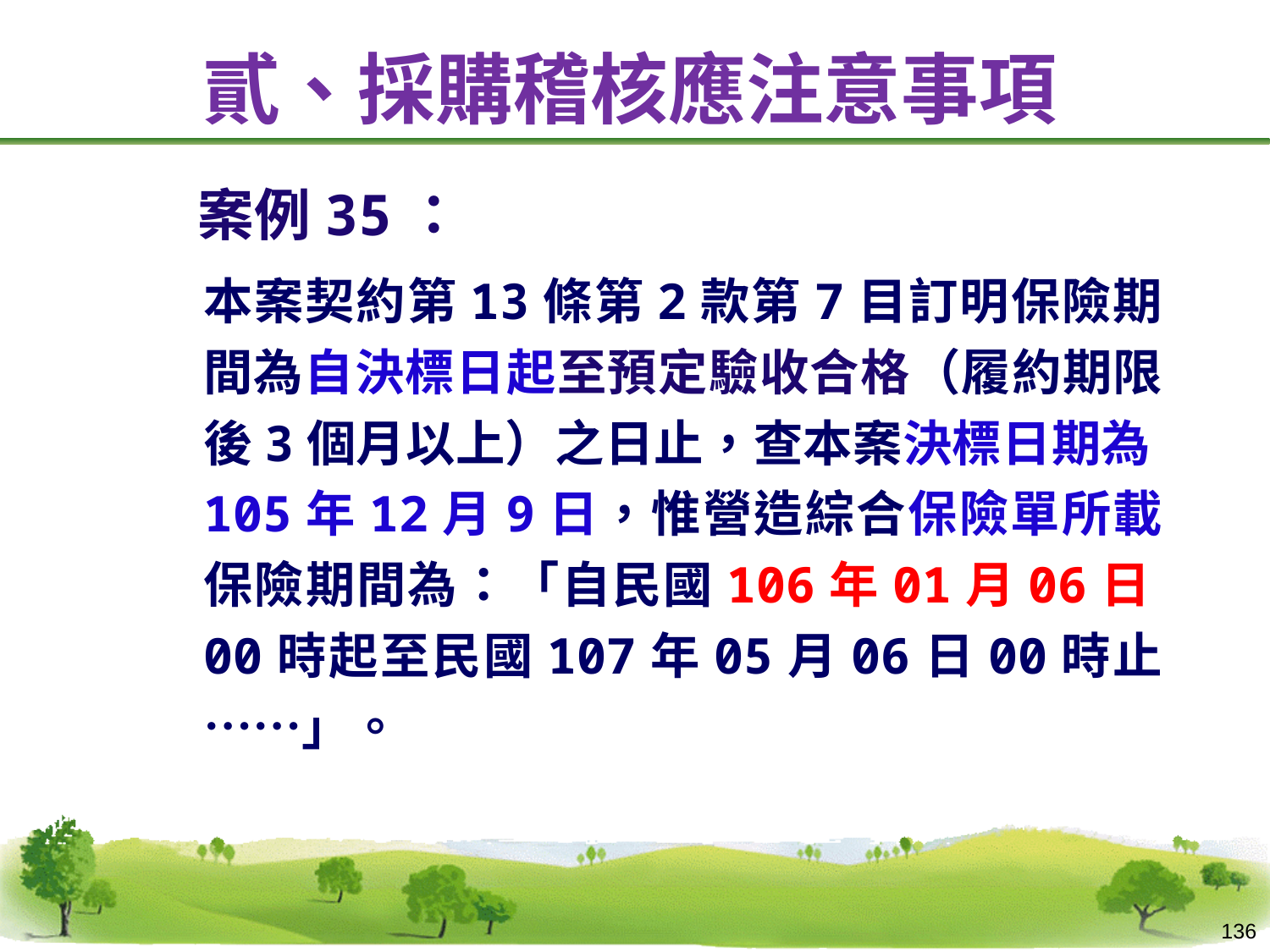

# 貳、採購稽核應注意事項
　案例35：
本案契約第13條第2款第7目訂明保險期間為自決標日起至預定驗收合格（履約期限後3個月以上）之日止，查本案決標日期為105年12月9日，惟營造綜合保險單所載保險期間為：「自民國106年01月06日00時起至民國107年05月06日00時止……」。
136